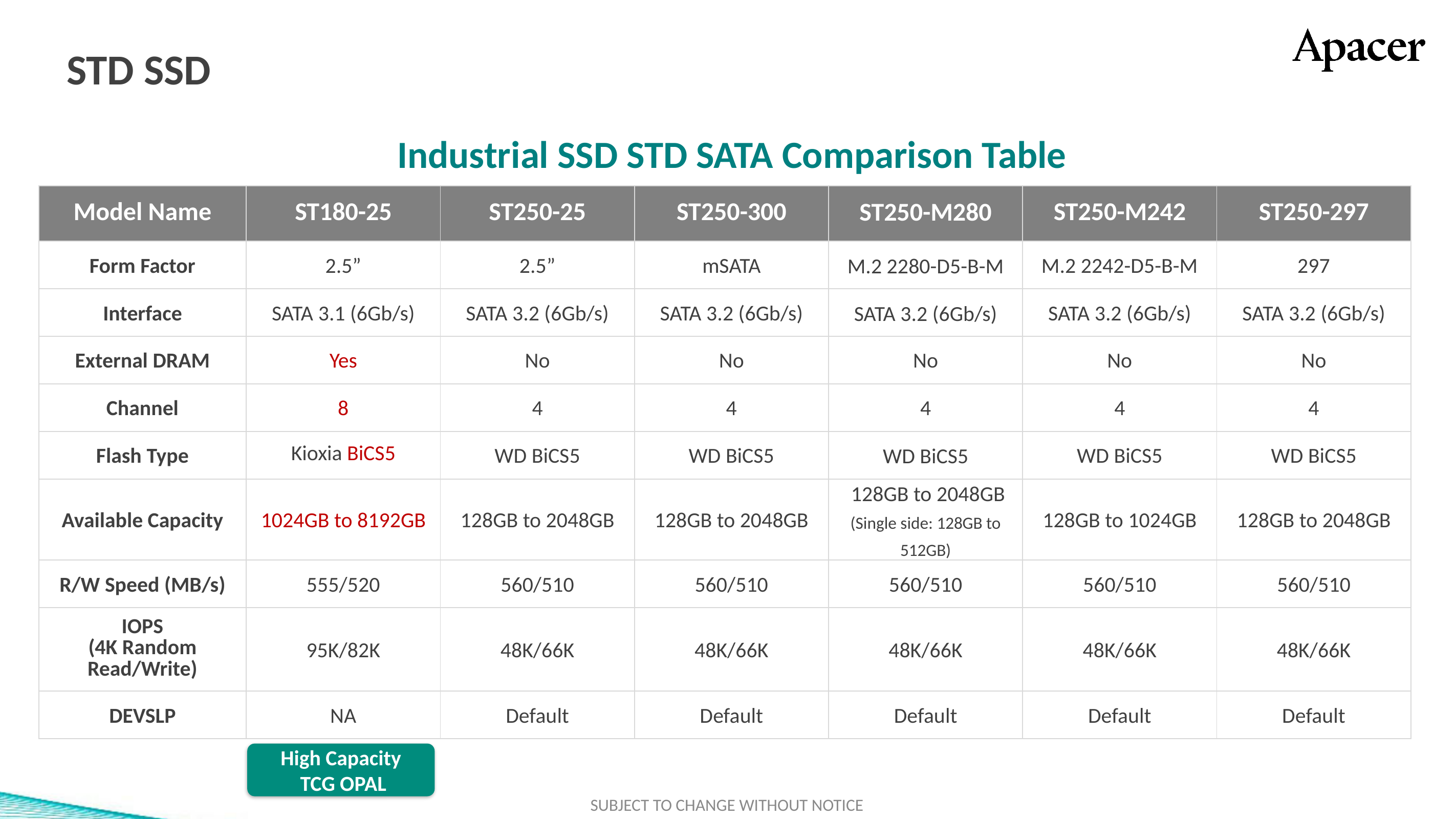

# STD SSD
Industrial SSD STD SATA Comparison Table
| Model Name | ST180-25 | ST250-25 | ST250-300 | ST250-M280 | ST250-M242 | ST250-297 |
| --- | --- | --- | --- | --- | --- | --- |
| Form Factor | 2.5” | 2.5” | mSATA | M.2 2280-D5-B-M | M.2 2242-D5-B-M | 297 |
| Interface | SATA 3.1 (6Gb/s) | SATA 3.2 (6Gb/s) | SATA 3.2 (6Gb/s) | SATA 3.2 (6Gb/s) | SATA 3.2 (6Gb/s) | SATA 3.2 (6Gb/s) |
| External DRAM | Yes | No | No | No | No | No |
| Channel | 8 | 4 | 4 | 4 | 4 | 4 |
| Flash Type | Kioxia BiCS5 | WD BiCS5 | WD BiCS5 | WD BiCS5 | WD BiCS5 | WD BiCS5 |
| Available Capacity | 1024GB to 8192GB | 128GB to 2048GB | 128GB to 2048GB | 128GB to 2048GB (Single side: 128GB to 512GB) | 128GB to 1024GB | 128GB to 2048GB |
| R/W Speed (MB/s) | 555/520 | 560/510 | 560/510 | 560/510 | 560/510 | 560/510 |
| IOPS (4K Random Read/Write) | 95K/82K | 48K/66K | 48K/66K | 48K/66K | 48K/66K | 48K/66K |
| DEVSLP | NA | Default | Default | Default | Default | Default |
標準色
附屬
配色
3D TLC
2D MLC
SLC-lite
SLC
類工

SLC-liteX

High Capacity
 TCG OPAL